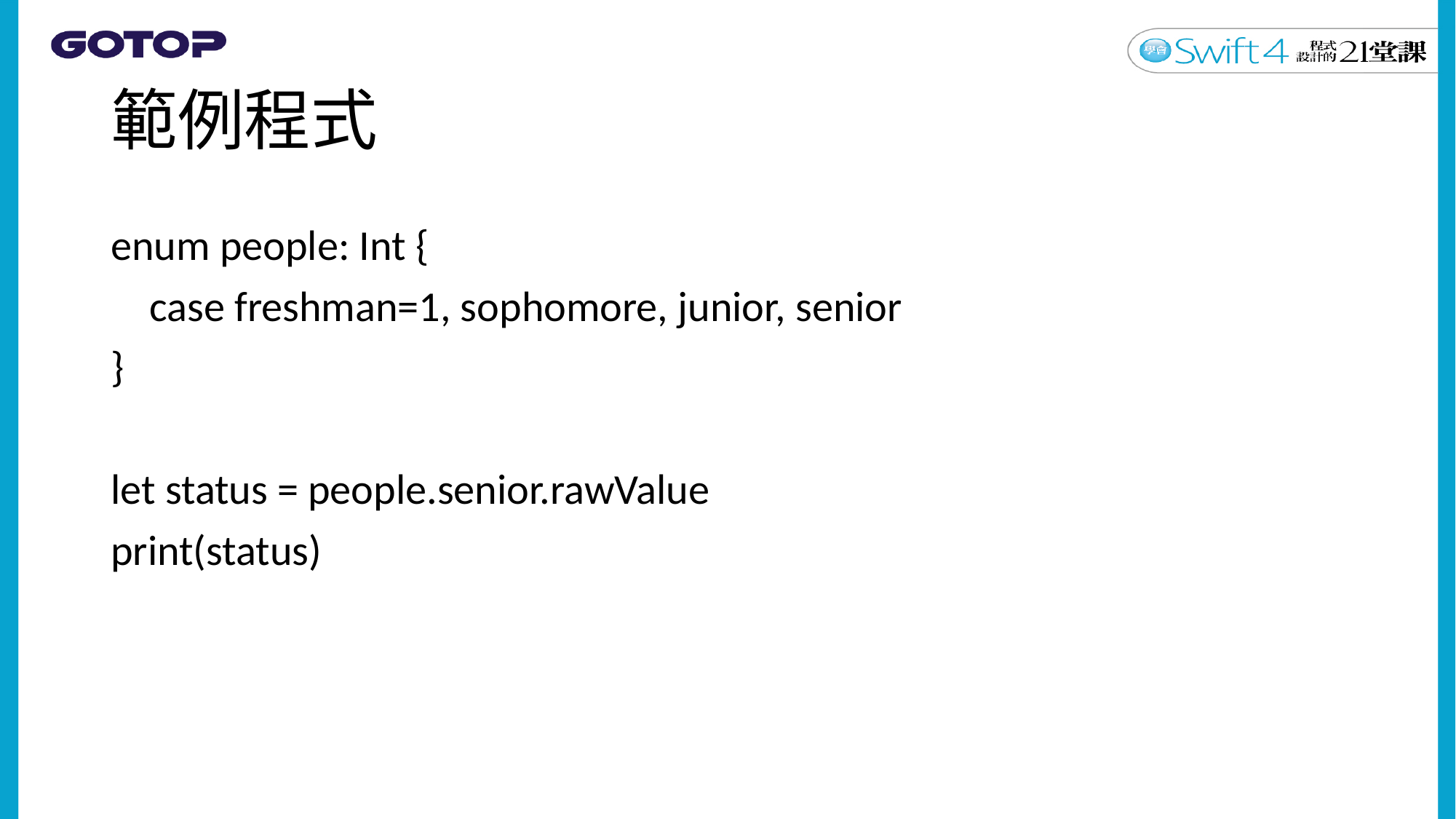

# 範例程式
enum people: Int {
    case freshman=1, sophomore, junior, senior
}

let status = people.senior.rawValue
print(status)